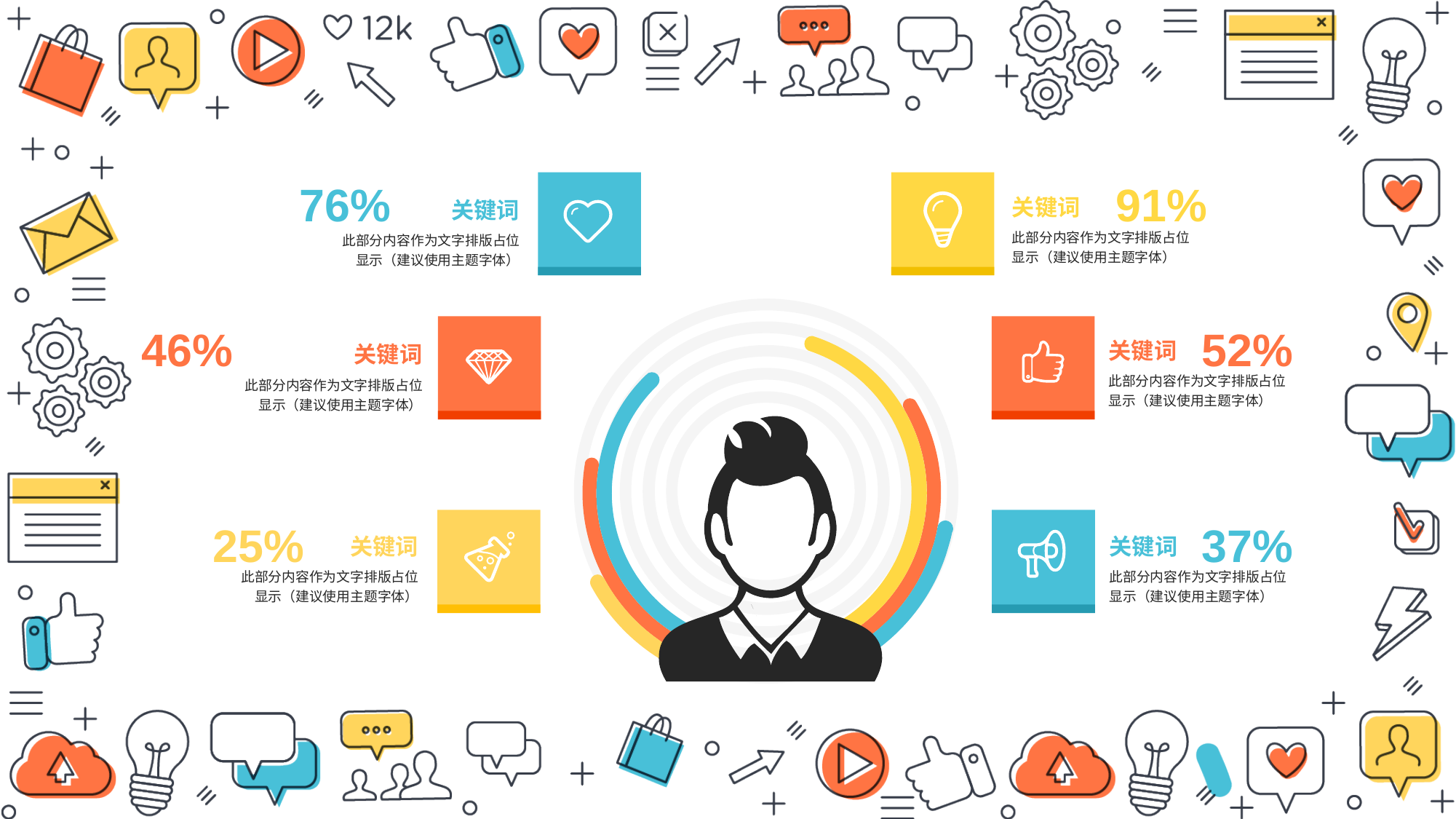

76%
91%

关键词
此部分内容作为文字排版占位显示（建议使用主题字体）
关键词
此部分内容作为文字排版占位显示（建议使用主题字体）

46%
52%

关键词
此部分内容作为文字排版占位显示（建议使用主题字体）
关键词
此部分内容作为文字排版占位显示（建议使用主题字体）

25%
37%

关键词
此部分内容作为文字排版占位显示（建议使用主题字体）
关键词
此部分内容作为文字排版占位显示（建议使用主题字体）